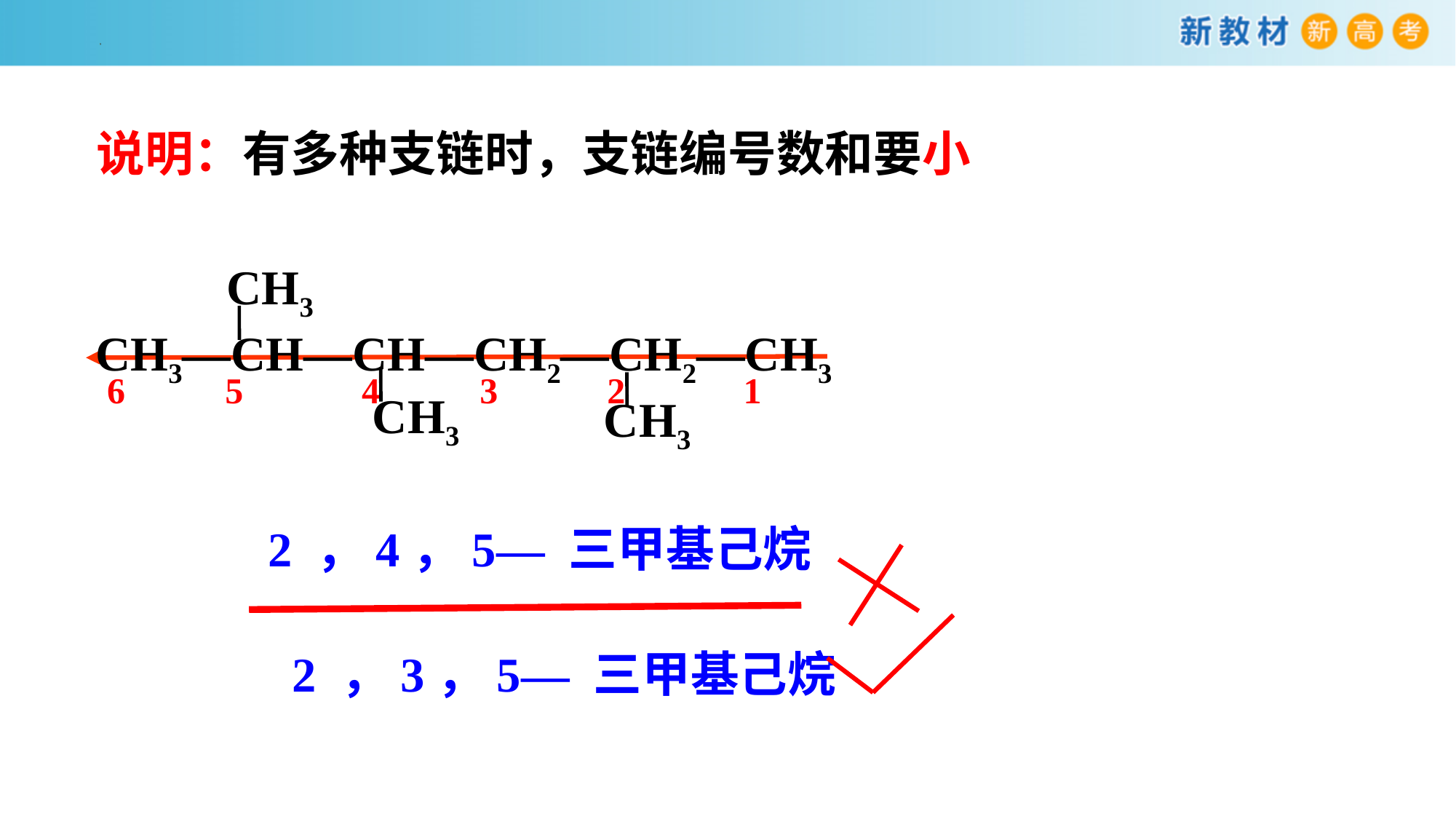

说明：有多种支链时，支链编号数和要小
CH3

CH3—CH—CH—CH2—CH2—CH3

CH3
CH3

6           5             4           3            2             1
2 ，4，5— 三甲基己烷

2 ，3，5— 三甲基己烷